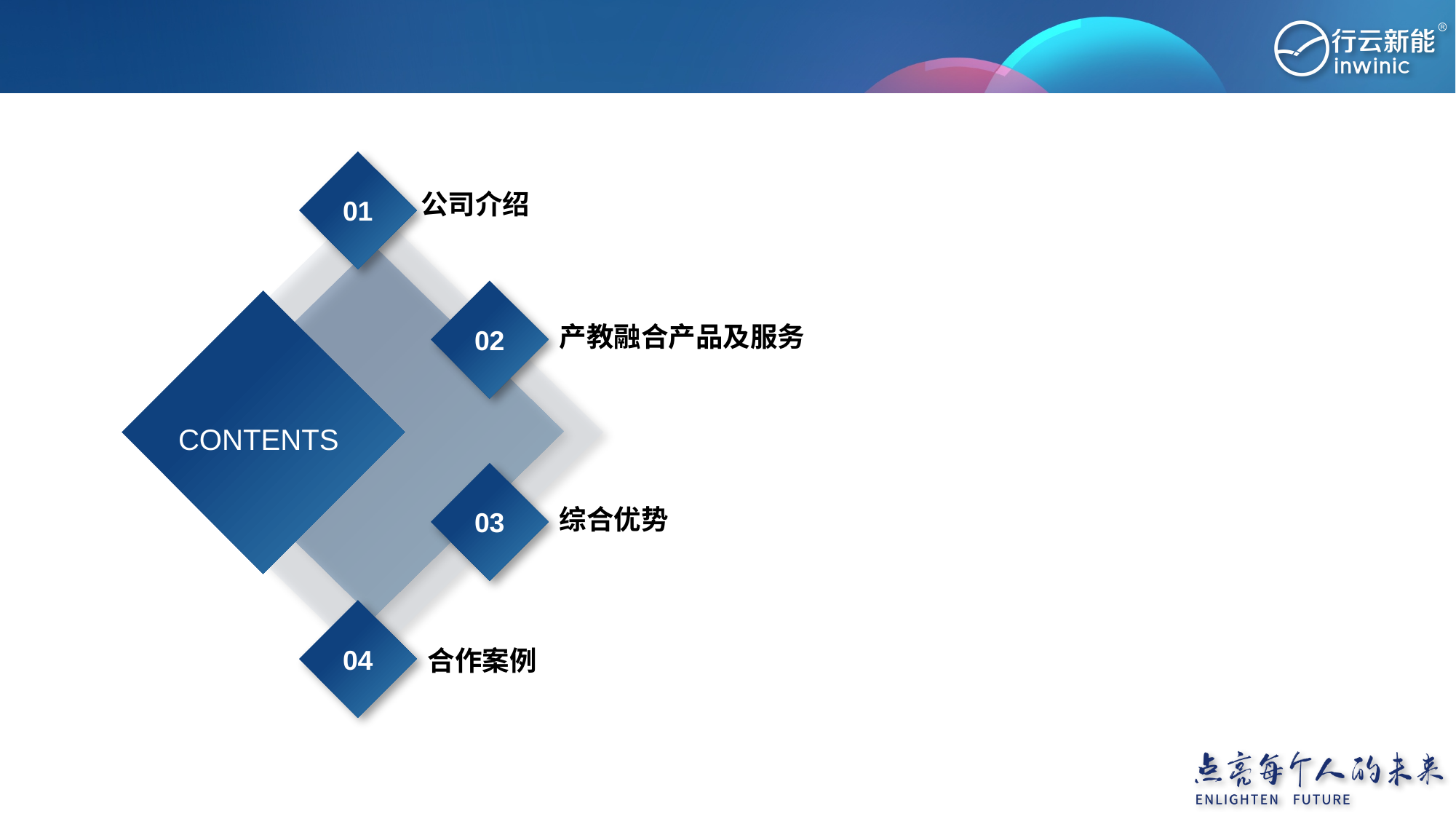

01
公司介绍

02

CONTENTS
产教融合产品及服务
03
综合优势
04
合作案例